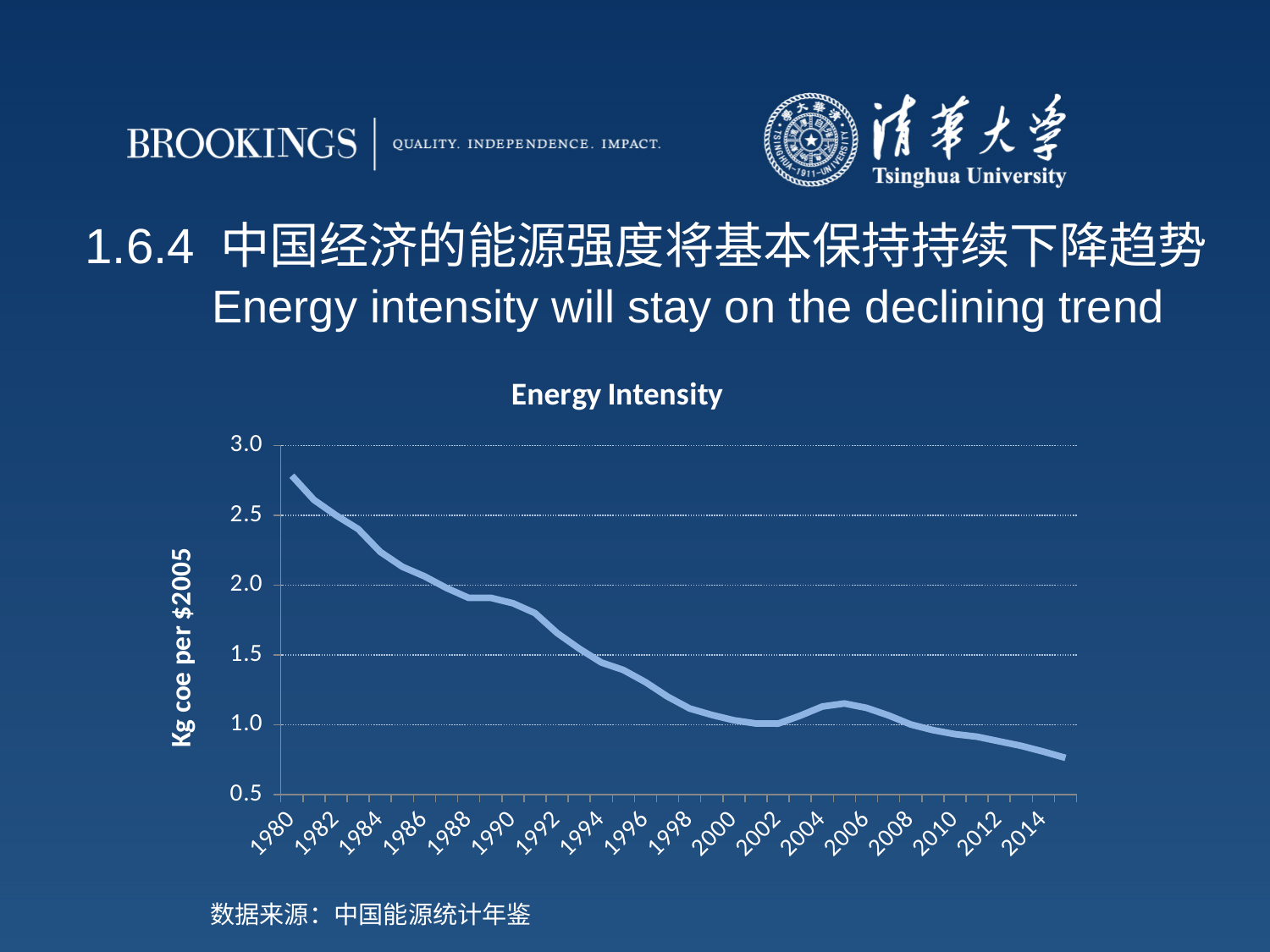

# 1.6.4 中国经济的能源强度将基本保持持续下降趋势 Energy intensity will stay on the declining trend

### Chart:

| Category |  |
|---|---|
| 1980.0 | 2.78358894784725 |
| 1981.0 | 2.610335606423199 |
| 1982.0 | 2.499979860635598 |
| 1983.0 | 2.401768958845522 |
| 1984.0 | 2.238286749711154 |
| 1985.0 | 2.131760964327017 |
| 1986.0 | 2.06345276773204 |
| 1987.0 | 1.979074336364052 |
| 1988.0 | 1.908777993748037 |
| 1989.0 | 1.909122958358691 |
| 1990.0 | 1.870384582587192 |
| 1991.0 | 1.799844612241642 |
| 1992.0 | 1.656744210045482 |
| 1993.0 | 1.544956279094548 |
| 1994.0 | 1.445711465500081 |
| 1995.0 | 1.392071382180773 |
| 1996.0 | 1.305156251508452 |
| 1997.0 | 1.20124624359201 |
| 1998.0 | 1.116024453804927 |
| 1999.0 | 1.07041470583756 |
| 2000.0 | 1.032115793835285 |
| 2001.0 | 1.008683077401951 |
| 2002.0 | 1.008024871156235 |
| 2003.0 | 1.064835776381407 |
| 2004.0 | 1.130318900903642 |
| 2005.0 | 1.152120920924451 |
| 2006.0 | 1.120570011422134 |
| 2007.0 | 1.066830631790965 |
| 2008.0 | 1.001827976476911 |
| 2009.0 | 0.961524818637435 |
| 2010.0 | 0.932528662519199 |
| 2011.0 | 0.914083349471685 |
| 2012.0 | 0.881419606828877 |
| 2013.0 | 0.848600128232528 |
| 2014.0 | 0.807719217081176 |
| 2015.0 | 0.762678610927912 |
数据来源：中国能源统计年鉴